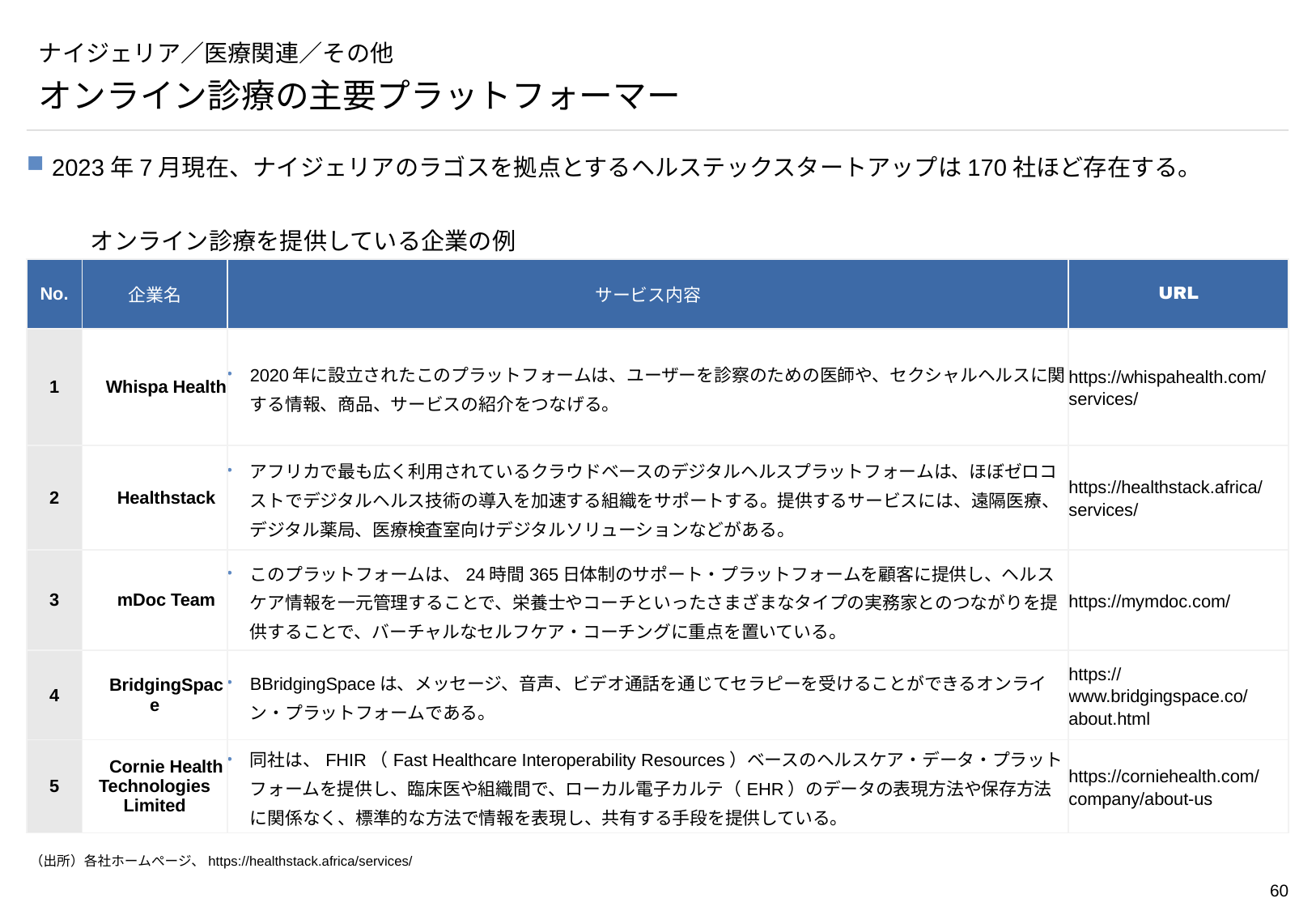

# ナイジェリア／医療関連／その他
オンライン診療の主要プラットフォーマー
2023年7月現在、ナイジェリアのラゴスを拠点とするヘルステックスタートアップは170社ほど存在する。
オンライン診療を提供している企業の例
| No. | 企業名 | サービス内容 | URL |
| --- | --- | --- | --- |
| 1 | Whispa Health | 2020年に設立されたこのプラットフォームは、ユーザーを診察のための医師や、セクシャルヘルスに関する情報、商品、サービスの紹介をつなげる。 | https://whispahealth.com/services/ |
| 2 | Healthstack | アフリカで最も広く利用されているクラウドベースのデジタルヘルスプラットフォームは、ほぼゼロコストでデジタルヘルス技術の導入を加速する組織をサポートする。提供するサービスには、遠隔医療、デジタル薬局、医療検査室向けデジタルソリューションなどがある。 | https://healthstack.africa/services/ |
| 3 | mDoc Team | このプラットフォームは、24時間365日体制のサポート・プラットフォームを顧客に提供し、ヘルスケア情報を一元管理することで、栄養士やコーチといったさまざまなタイプの実務家とのつながりを提供することで、バーチャルなセルフケア・コーチングに重点を置いている。 | https://mymdoc.com/ |
| 4 | BridgingSpace | BBridgingSpaceは、メッセージ、音声、ビデオ通話を通じてセラピーを受けることができるオンライン・プラットフォームである。 | https://www.bridgingspace.co/about.html |
| 5 | Cornie Health Technologies Limited | 同社は、FHIR（Fast Healthcare Interoperability Resources）ベースのヘルスケア・データ・プラットフォームを提供し、臨床医や組織間で、ローカル電子カルテ（EHR）のデータの表現方法や保存方法に関係なく、標準的な方法で情報を表現し、共有する手段を提供している。 | https://corniehealth.com/company/about-us |
（出所）各社ホームぺージ、https://healthstack.africa/services/